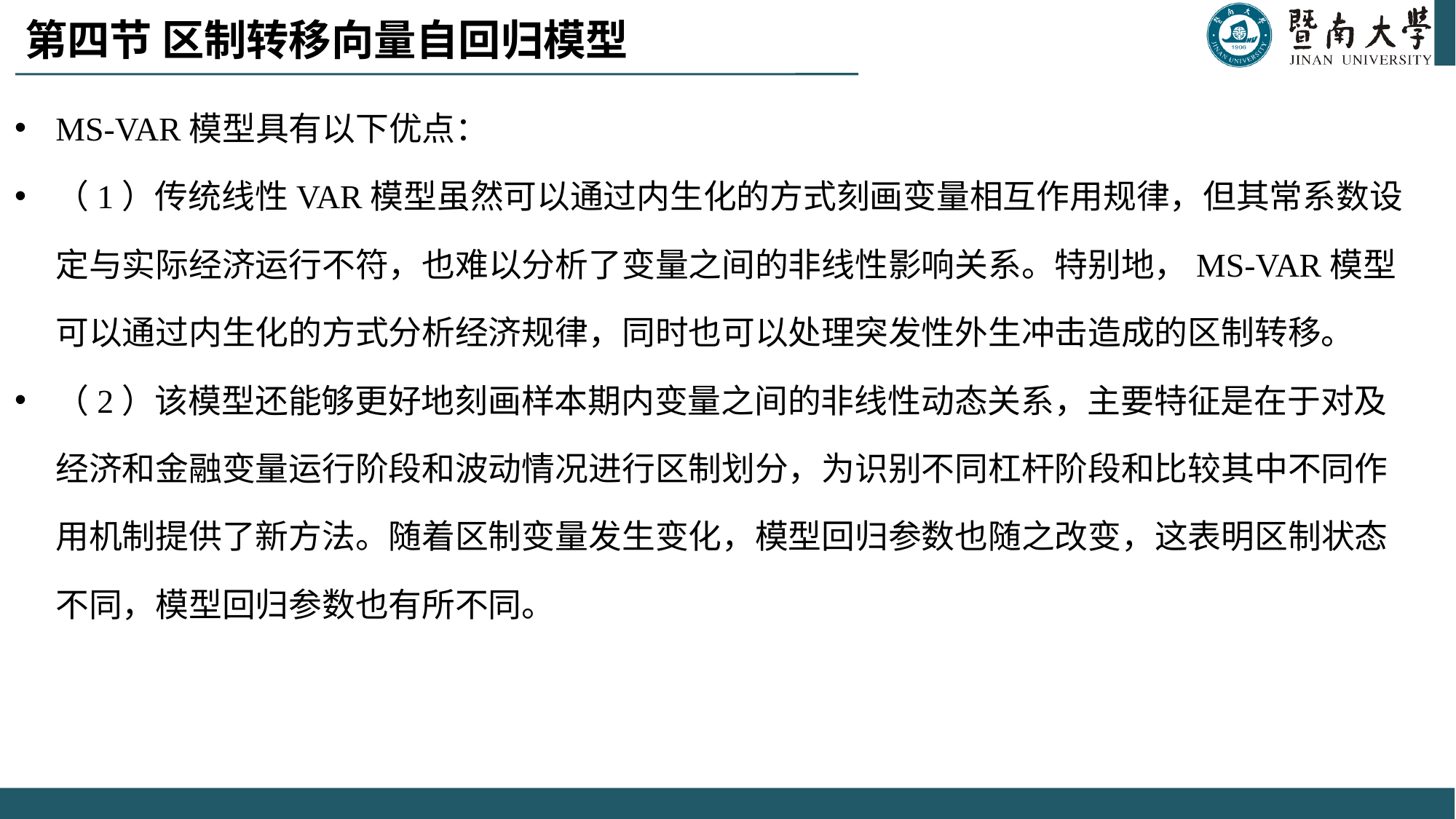

# 第四节 区制转移向量自回归模型
MS-VAR模型具有以下优点：
（1）传统线性VAR模型虽然可以通过内生化的方式刻画变量相互作用规律，但其常系数设定与实际经济运行不符，也难以分析了变量之间的非线性影响关系。特别地，MS-VAR模型可以通过内生化的方式分析经济规律，同时也可以处理突发性外生冲击造成的区制转移。
（2）该模型还能够更好地刻画样本期内变量之间的非线性动态关系，主要特征是在于对及经济和金融变量运行阶段和波动情况进行区制划分，为识别不同杠杆阶段和比较其中不同作用机制提供了新方法。随着区制变量发生变化，模型回归参数也随之改变，这表明区制状态不同，模型回归参数也有所不同。